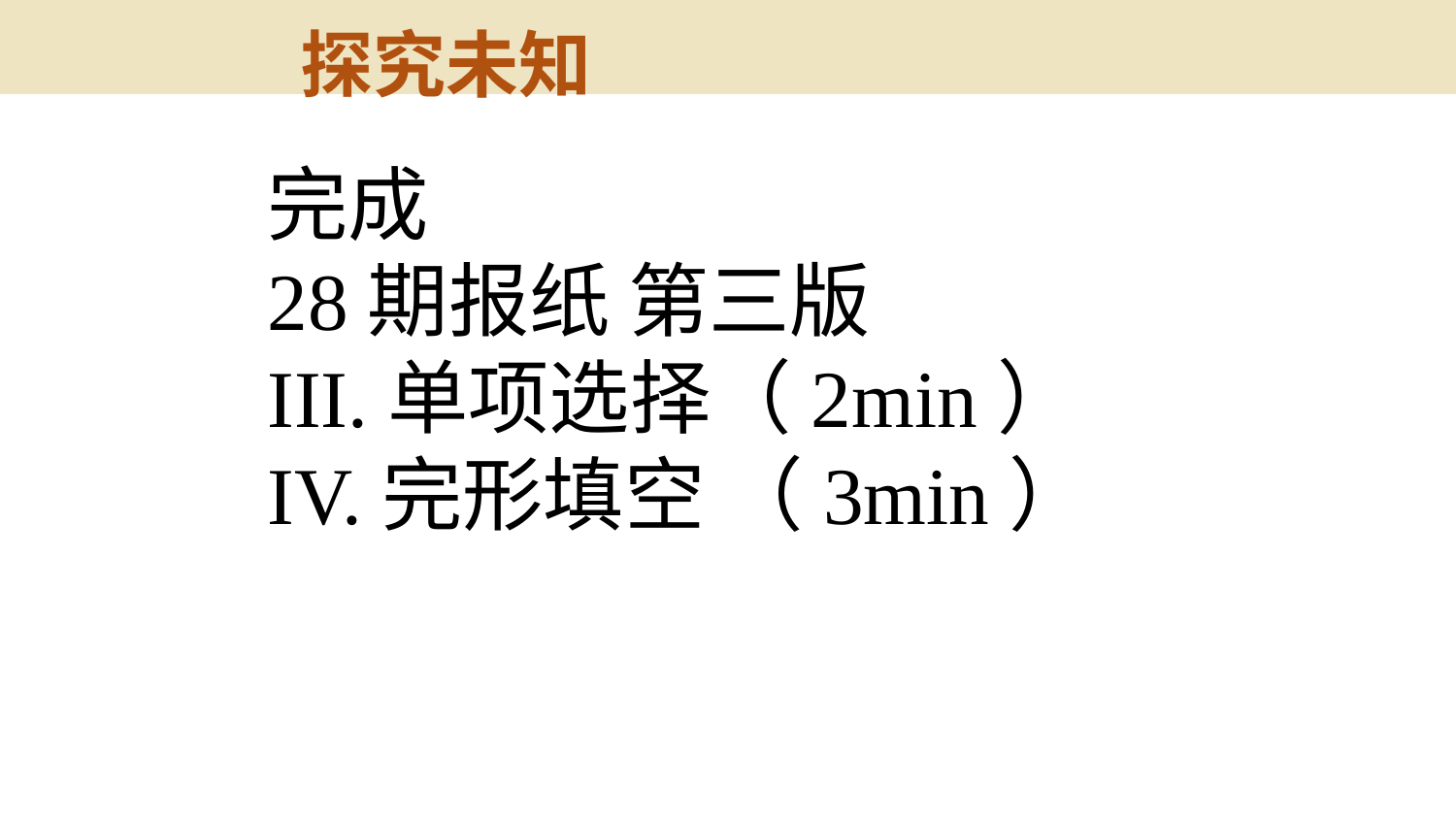

探究未知
完成
28期报纸 第三版
III.单项选择（2min）
IV.完形填空 （3min）